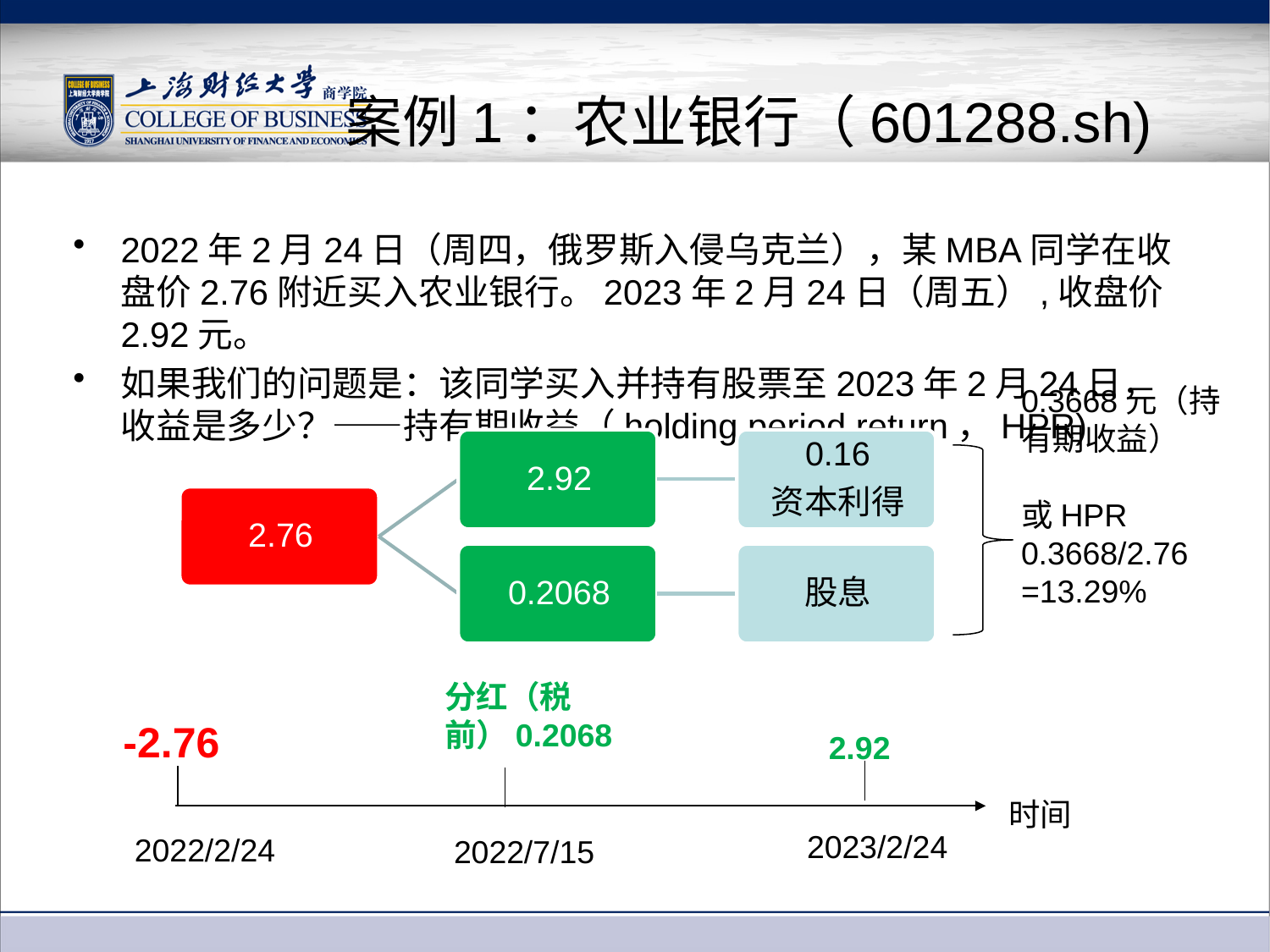

# 案例1：农业银行（601288.sh)
2022年2月24日（周四，俄罗斯入侵乌克兰），某MBA同学在收盘价2.76附近买入农业银行。2023年2月24日（周五）,收盘价2.92元。
如果我们的问题是：该同学买入并持有股票至2023年2月24日，收益是多少？——持有期收益（holding period return，HPR)

0.3668元（持有期收益）

或HPR
0.3668/2.76
=13.29%
2.76

2.92

0.16
资本利得

0.2068

股息

分红（税前）0.2068
-2.76
2.92
时间
2023/2/24
2022/2/24
2022/7/15